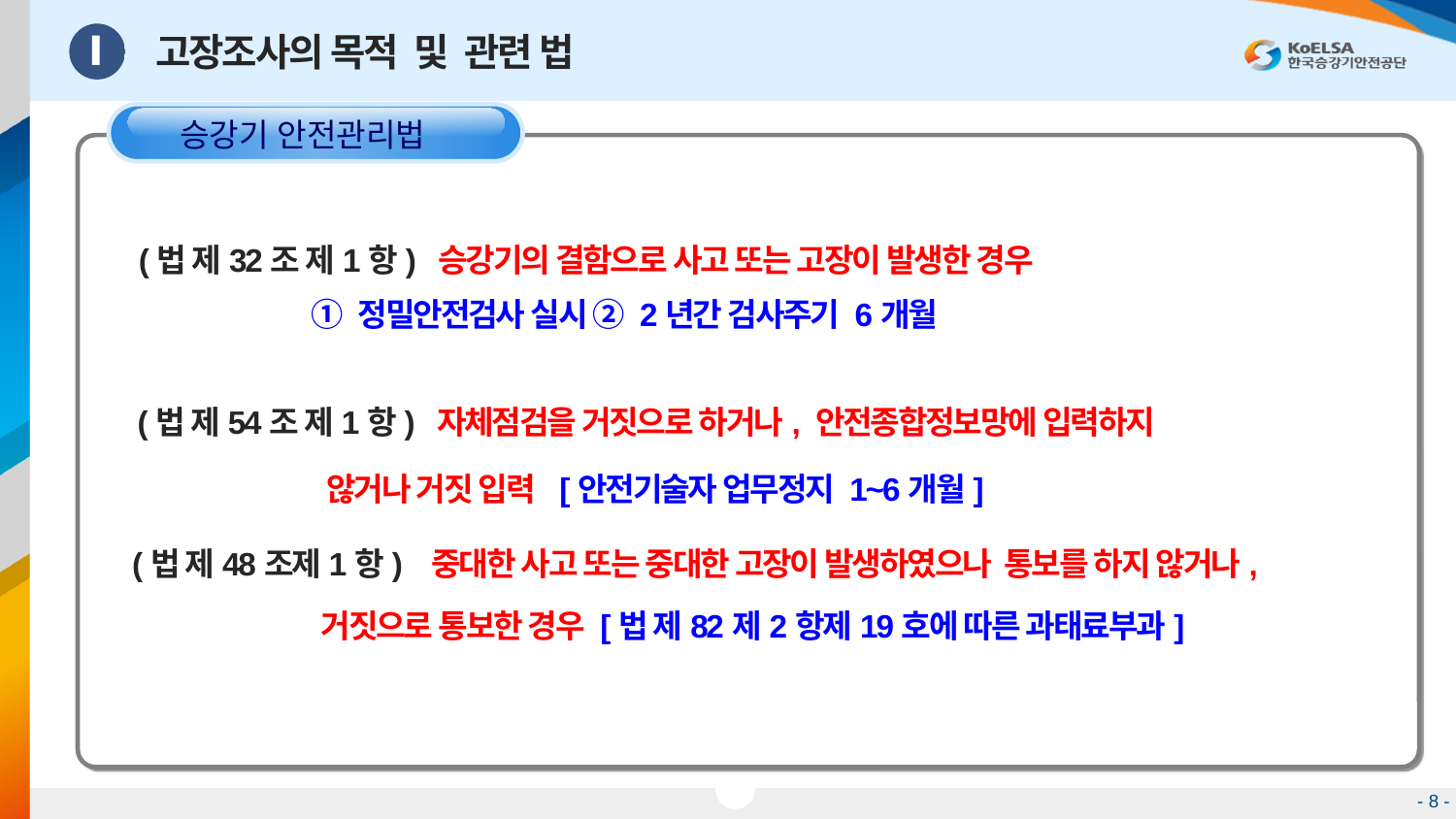

고장조사의 목적  및  관련 법

Ⅰ

승강기 안전관리법

 (법 제32조 제1항)  승강기의 결함으로 사고 또는 고장이 발생한 경우
                          ① 정밀안전검사 실시 ② 2년간 검사주기 6개월
 (법 제54조 제1항)  자체점검을 거짓으로 하거나, 안전종합정보망에 입력하지
                           않거나 거짓 입력  [안전기술자 업무정지 1~6개월]
 (법 제48조제1항)   중대한 사고 또는 중대한 고장이 발생하였으나  통보를 하지 않거나,
                           거짓으로 통보한 경우 [법 제82제2항제19호에 따른 과태료부과]